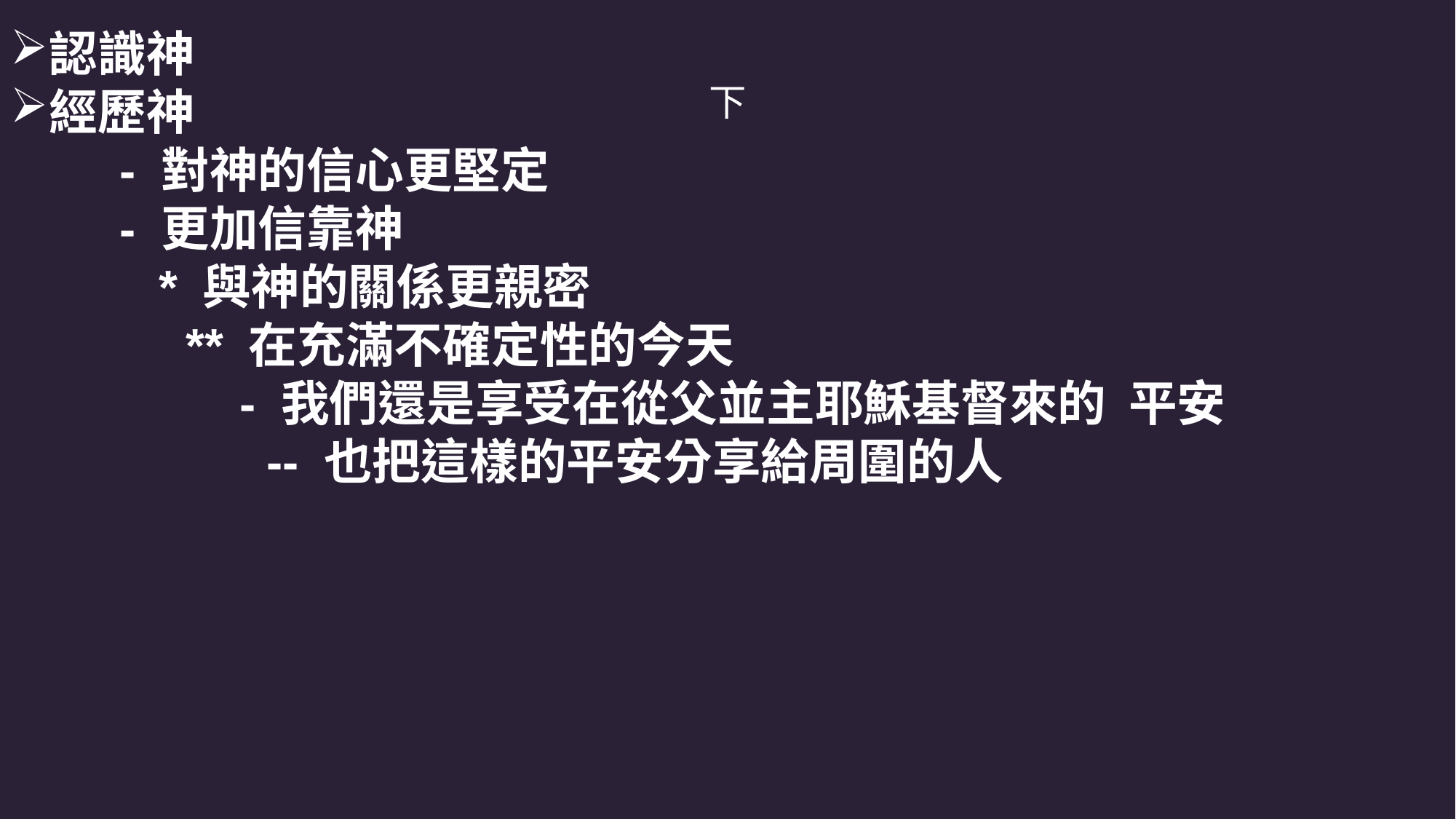

認識神
經歷神
　　	- 對神的信心更堅定
        	- 更加信靠神
           * 與神的關係更親密
             ** 在充滿不確定性的今天
                 - 我們還是享受在從父並主耶穌基督來的  平安
                   -- 也把這樣的平安分享給周圍的人

# 下